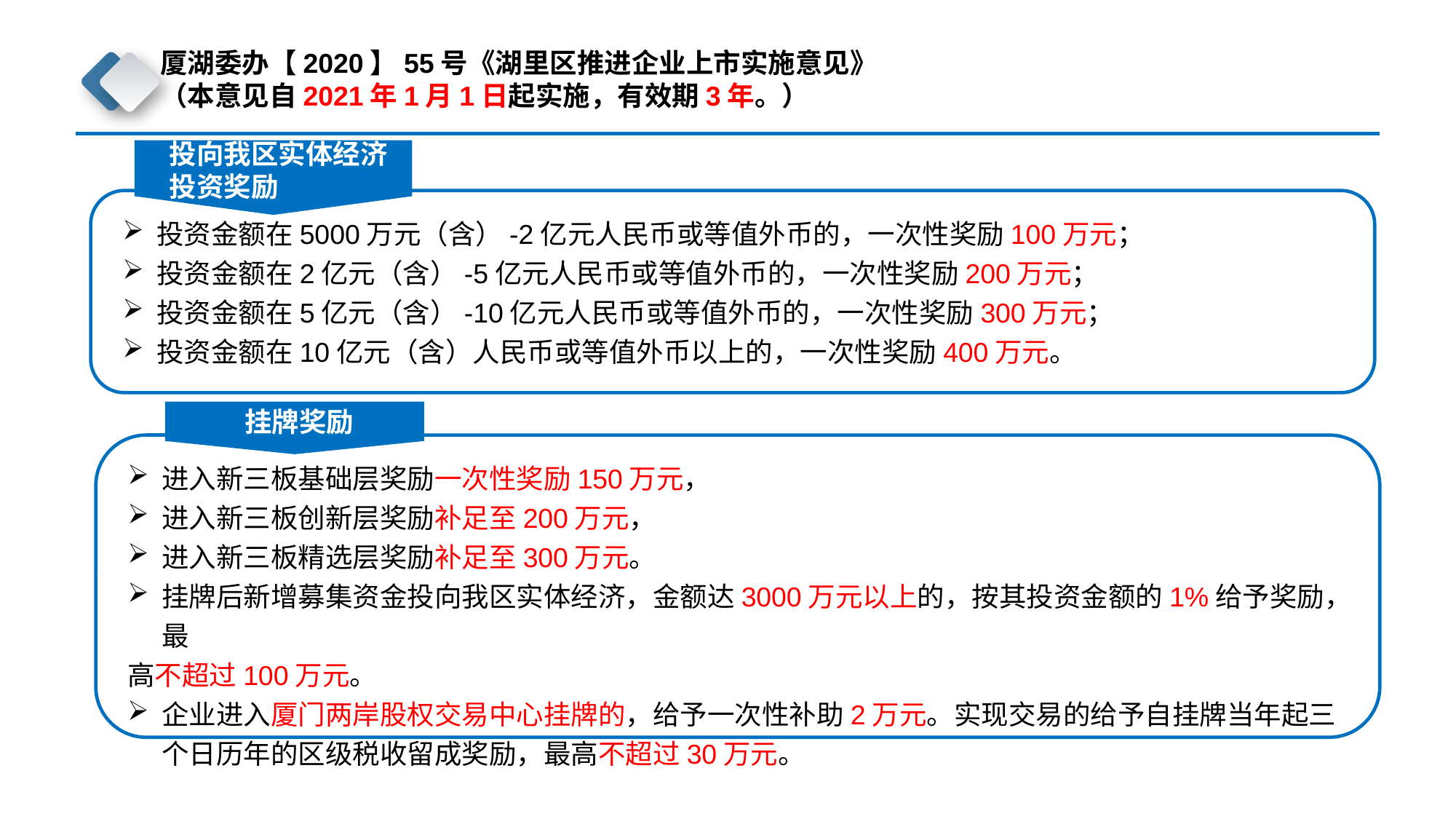

厦湖委办【2020】55号《湖里区推进企业上市实施意见》
（本意见自2021年1月1日起实施，有效期3年。）

投向我区实体经济投资奖励

投资金额在5000万元（含）-2亿元人民币或等值外币的，一次性奖励100万元；
投资金额在2亿元（含）-5亿元人民币或等值外币的，一次性奖励200万元；
投资金额在5亿元（含）-10亿元人民币或等值外币的，一次性奖励300万元；
投资金额在10亿元（含）人民币或等值外币以上的，一次性奖励400万元。

挂牌奖励

进入新三板基础层奖励一次性奖励150万元，
进入新三板创新层奖励补足至200万元，
进入新三板精选层奖励补足至300万元。
挂牌后新增募集资金投向我区实体经济，金额达3000万元以上的，按其投资金额的1%给予奖励，最
高不超过100万元。
企业进入厦门两岸股权交易中心挂牌的，给予一次性补助2万元。实现交易的给予自挂牌当年起三个日历年的区级税收留成奖励，最高不超过30万元。